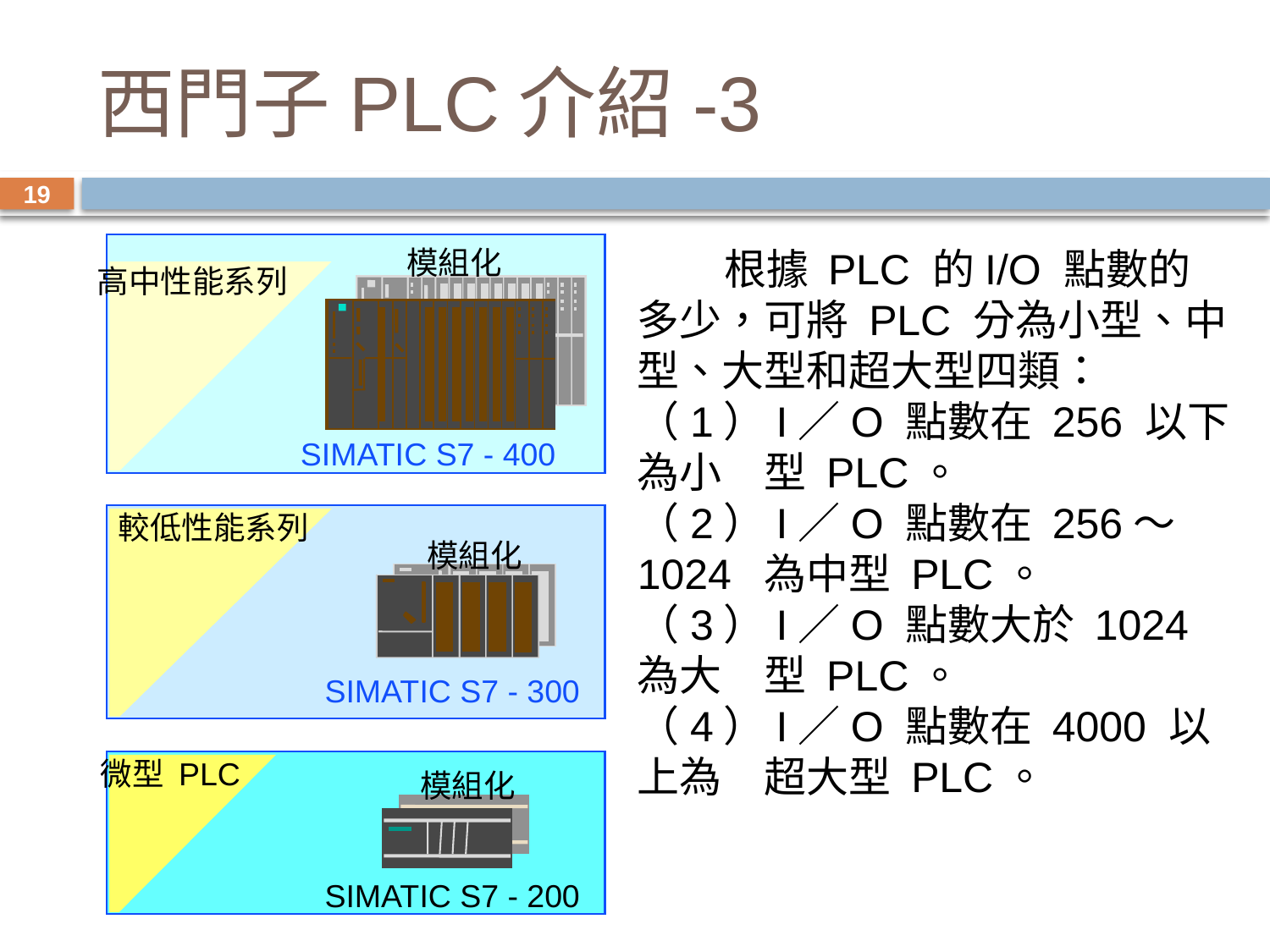

# 西門子PLC介紹-3
19

        根據 PLC 的I/O 點數的多少，可將 PLC 分為小型、中型、大型和超大型四類：
（1）I／O 點數在 256 以下為小	型 PLC。
（2）I／O 點數在 256～1024 	為中型 PLC。
（3）I／O 點數大於 1024 為大	型 PLC。
（4）I／O 點數在 4000 以上為	超大型 PLC。
模組化

SIMATIC S7 - 400
高中性能系列

較低性能系列

模組化

SIMATIC S7 - 300
微型 PLC

模組化

SIMATIC S7 - 200